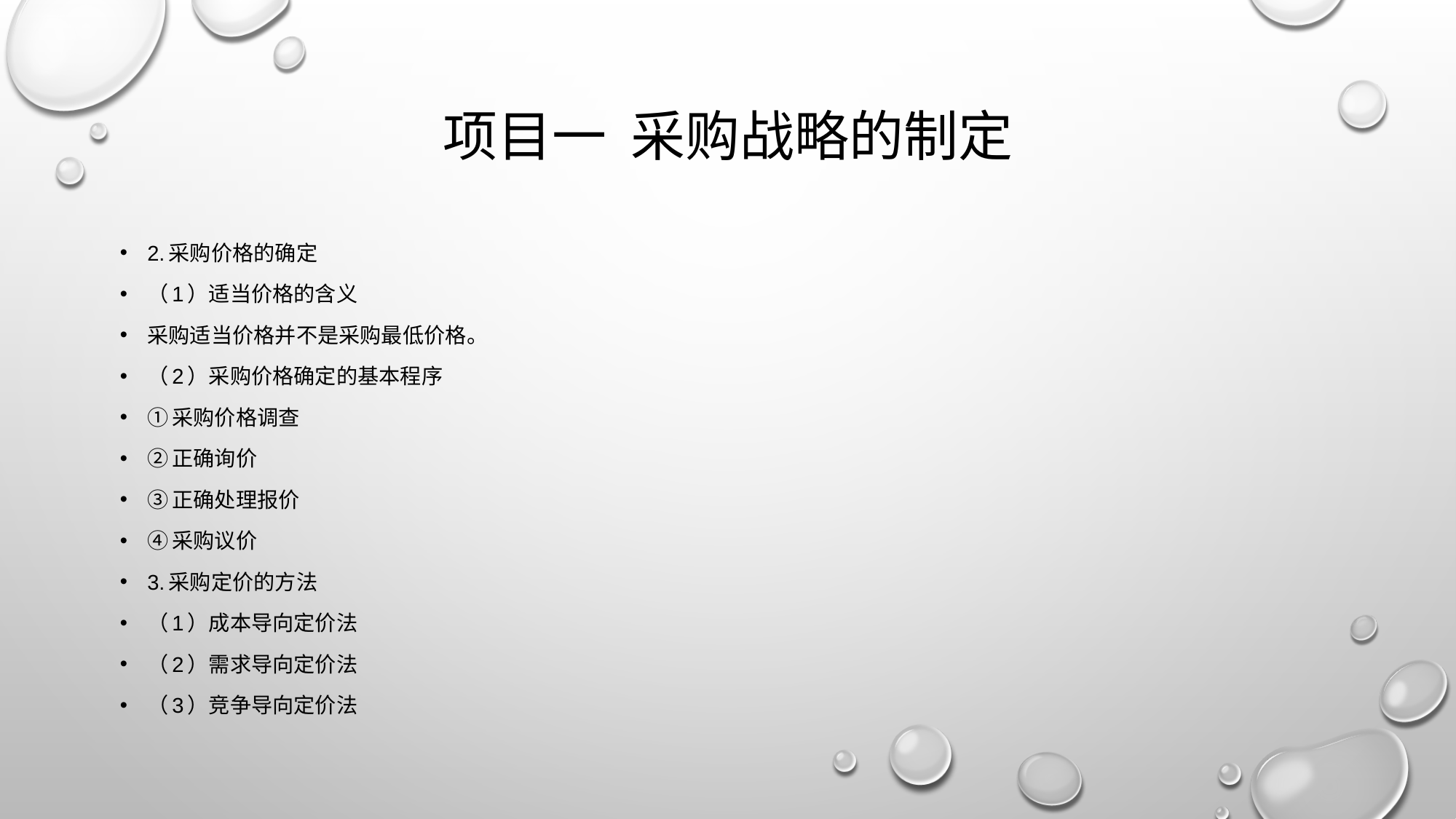

# 项目一  采购战略的制定
2.采购价格的确定
（1）适当价格的含义
采购适当价格并不是采购最低价格。
（2）采购价格确定的基本程序
①采购价格调查
②正确询价
③正确处理报价
④采购议价
3.采购定价的方法
（1）成本导向定价法
（2）需求导向定价法
（3）竞争导向定价法